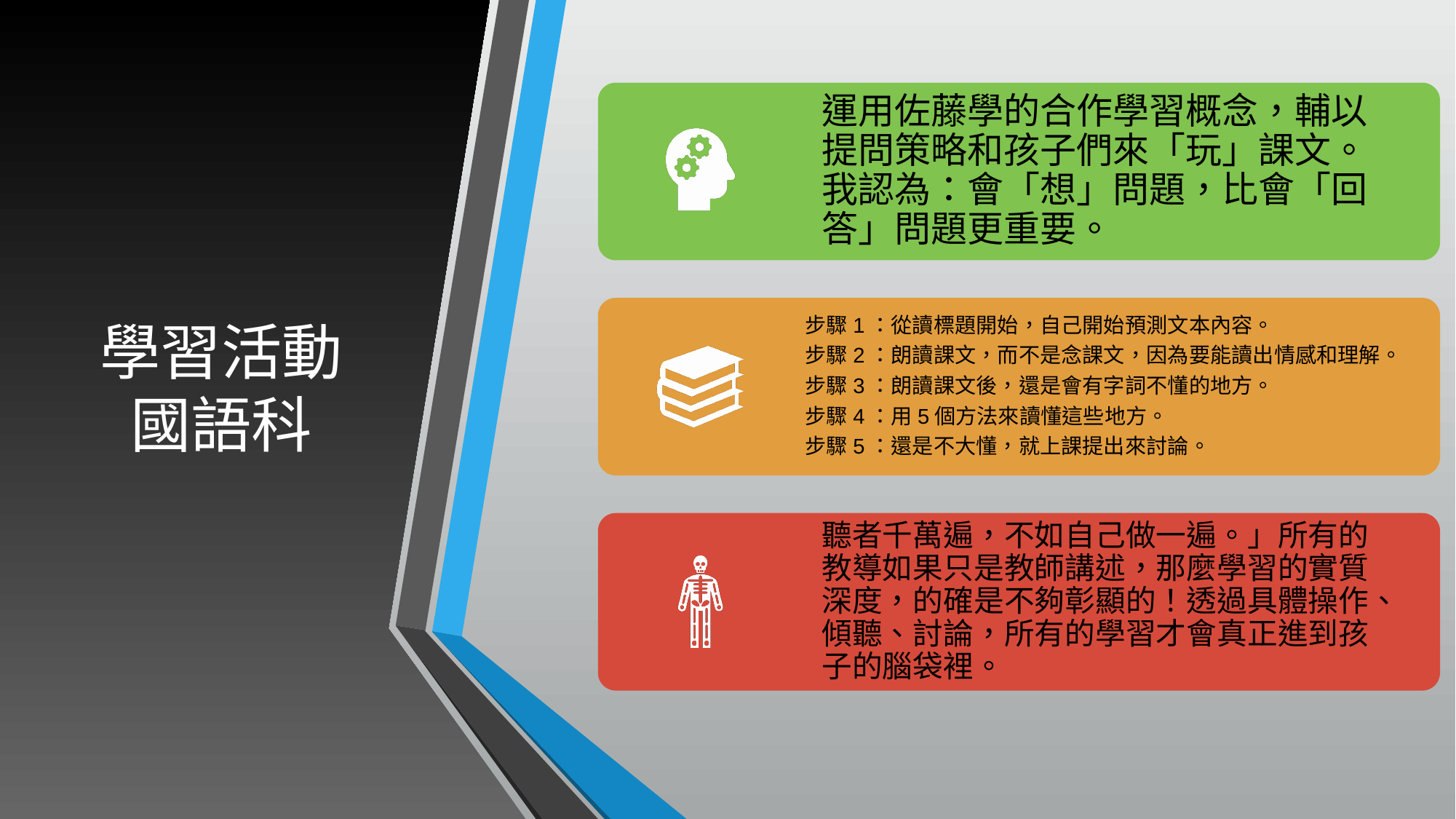

# 學習活動國語科
運用佐藤學的合作學習概念，輔以提問策略和孩子們來「玩」課文。我認為：會「想」問題，比會「回答」問題更重要。
步驟1：從讀標題開始，自己開始預測文本內容。
步驟2：朗讀課文，而不是念課文，因為要能讀出情感和理解。
步驟3：朗讀課文後，還是會有字詞不懂的地方。
步驟4：用5個方法來讀懂這些地方。
步驟5：還是不大懂，就上課提出來討論。
聽者千萬遍，不如自己做一遍。」所有的教導如果只是教師講述，那麼學習的實質深度，的確是不夠彰顯的！透過具體操作、傾聽、討論，所有的學習才會真正進到孩子的腦袋裡。